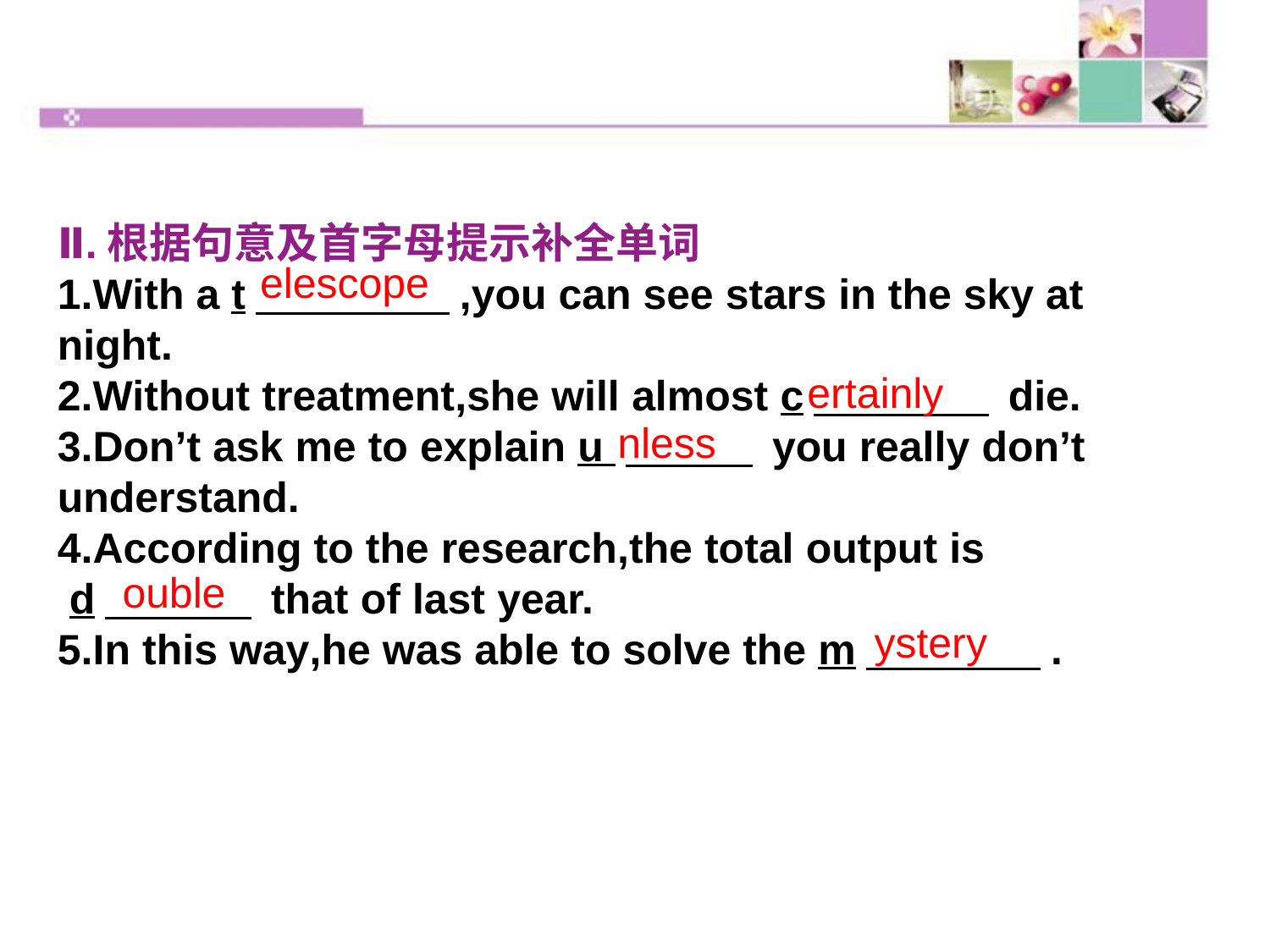

Ⅱ.根据句意及首字母提示补全单词
1.With a t　　　       ,you can see stars in the sky at night.
2.Without treatment,she will almost c　　　      die.
3.Don’t ask me to explain u 　　　 you really don’t understand.
4.According to the research,the total output is
 d　　　   that of last year.
5.In this way,he was able to solve the m　　　     .
elescope
ertainly
nless
ouble
ystery